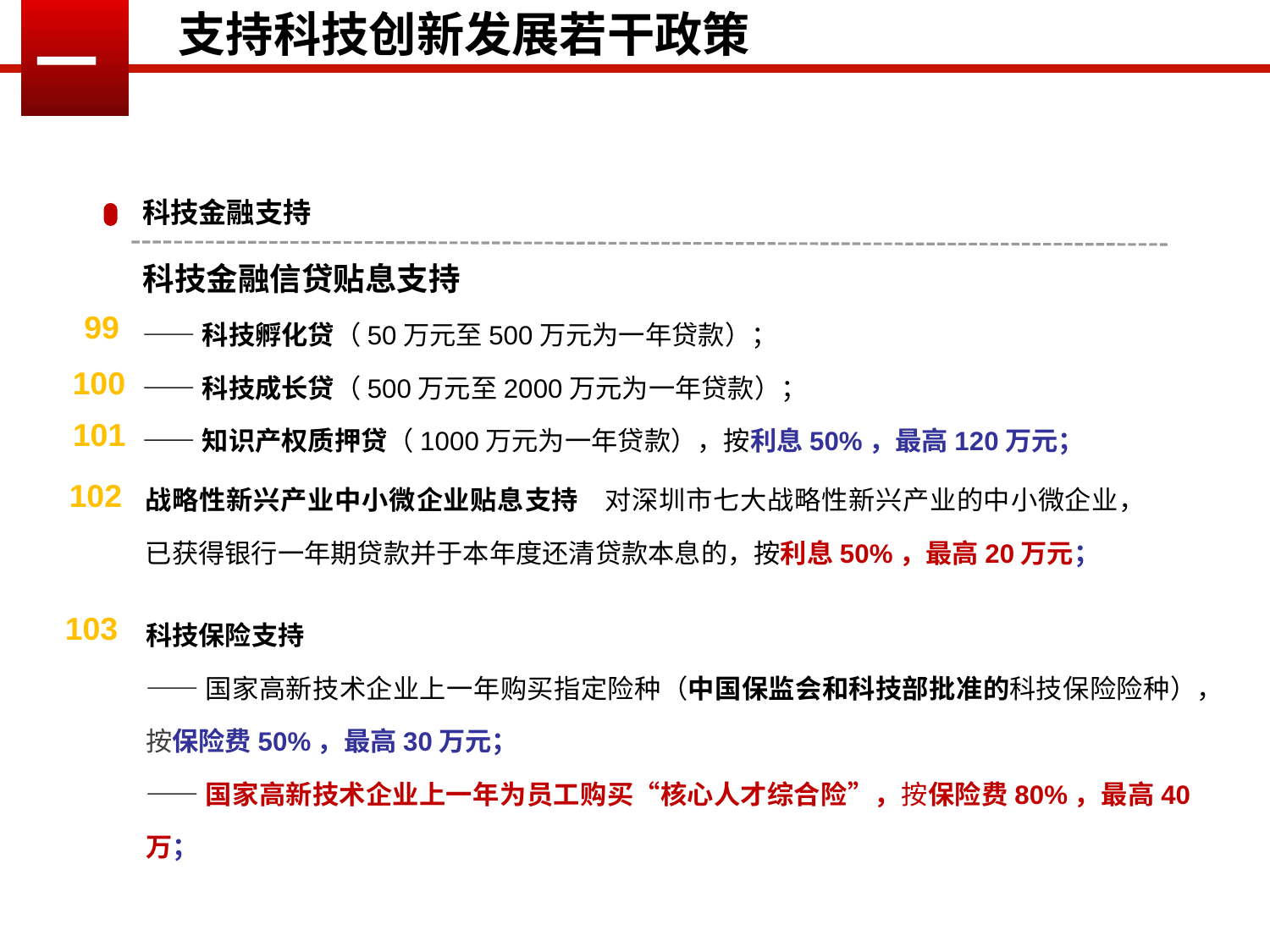

支持科技创新发展若干政策

一

科技金融支持

科技金融信贷贴息支持
——科技孵化贷（50万元至500万元为一年贷款）；
——科技成长贷（500万元至2000万元为一年贷款）；
——知识产权质押贷（1000万元为一年贷款），按利息50%，最高120万元；
99
100
101
战略性新兴产业中小微企业贴息支持    对深圳市七大战略性新兴产业的中小微企业，已获得银行一年期贷款并于本年度还清贷款本息的，按利息50%，最高20万元；
102
科技保险支持
——国家高新技术企业上一年购买指定险种（中国保监会和科技部批准的科技保险险种），按保险费50%，最高30万元；
——国家高新技术企业上一年为员工购买“核心人才综合险”，按保险费80%，最高40万；
103